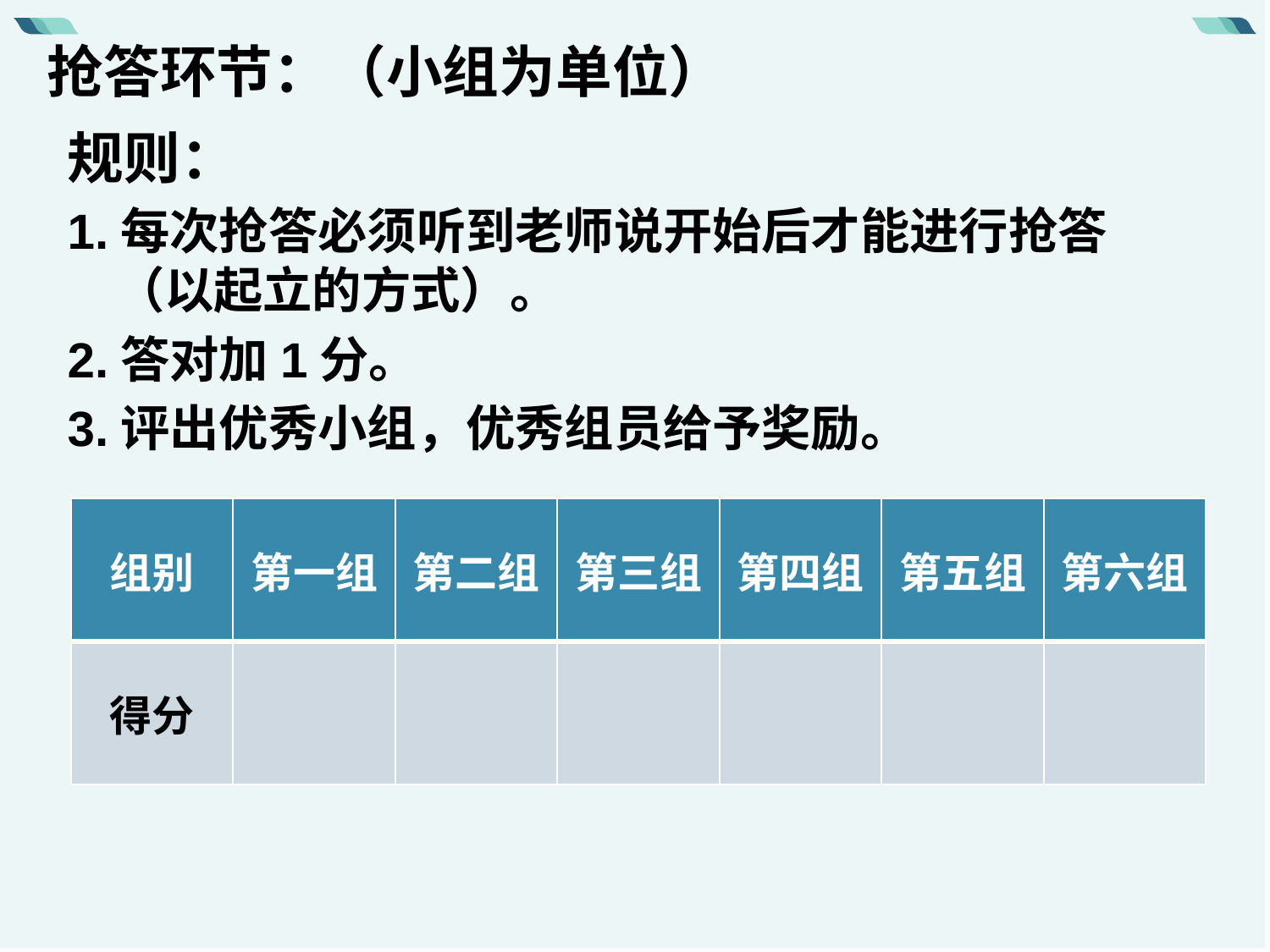

抢答环节：（小组为单位）

规则：
1.每次抢答必须听到老师说开始后才能进行抢答（以起立的方式）。
2.答对加1分。
3.评出优秀小组，优秀组员给予奖励。
| 组别 | 第一组 | 第二组 | 第三组 | 第四组 | 第五组 | 第六组 |
| --- | --- | --- | --- | --- | --- | --- |
| 得分 |  |  |  |  |  |  |